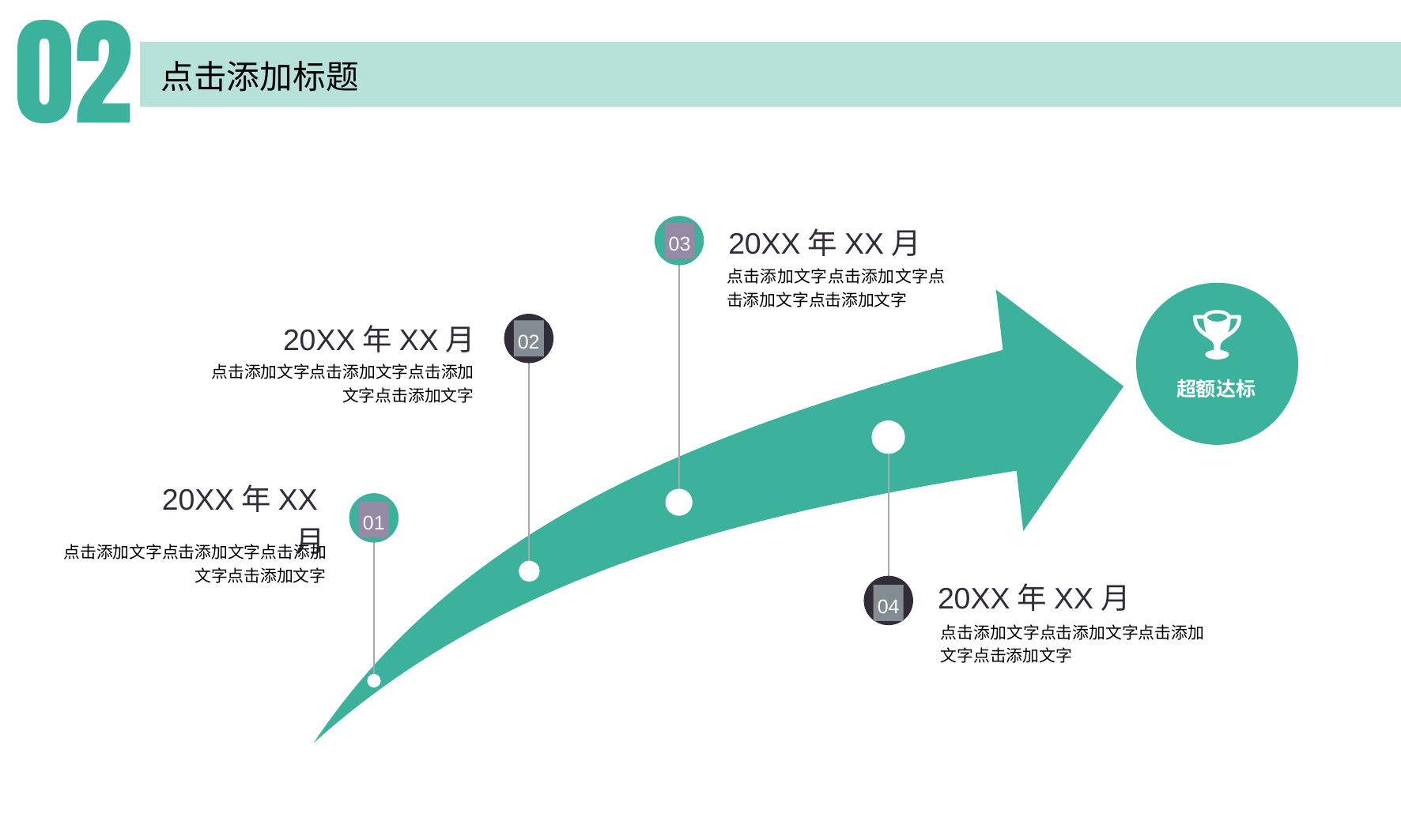

02

点击添加标题

20XX年XX月
03
点击添加文字点击添加文字点击添加文字点击添加文字

20XX年XX月

02

点击添加文字点击添加文字点击添加文字点击添加文字
超额达标

20XX年XX月
01

点击添加文字点击添加文字点击添加文字点击添加文字

20XX年XX月

04
点击添加文字点击添加文字点击添加文字点击添加文字